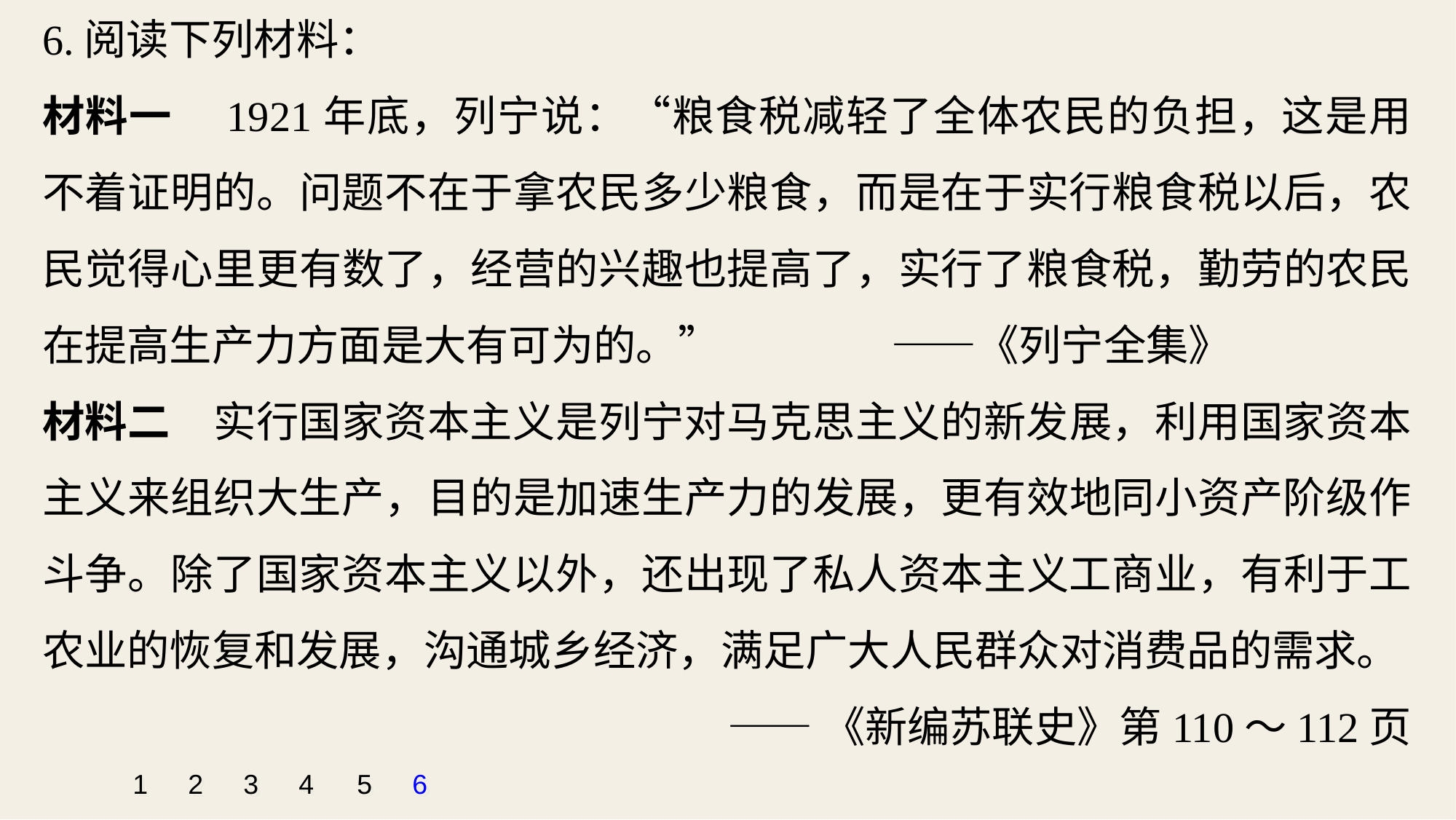

6.阅读下列材料：
材料一　1921年底，列宁说：“粮食税减轻了全体农民的负担，这是用不着证明的。问题不在于拿农民多少粮食，而是在于实行粮食税以后，农民觉得心里更有数了，经营的兴趣也提高了，实行了粮食税，勤劳的农民在提高生产力方面是大有可为的。”	         ——《列宁全集》
材料二　实行国家资本主义是列宁对马克思主义的新发展，利用国家资本主义来组织大生产，目的是加速生产力的发展，更有效地同小资产阶级作斗争。除了国家资本主义以外，还出现了私人资本主义工商业，有利于工农业的恢复和发展，沟通城乡经济，满足广大人民群众对消费品的需求。
——《新编苏联史》第110～112页
1
2
3
4
5
6